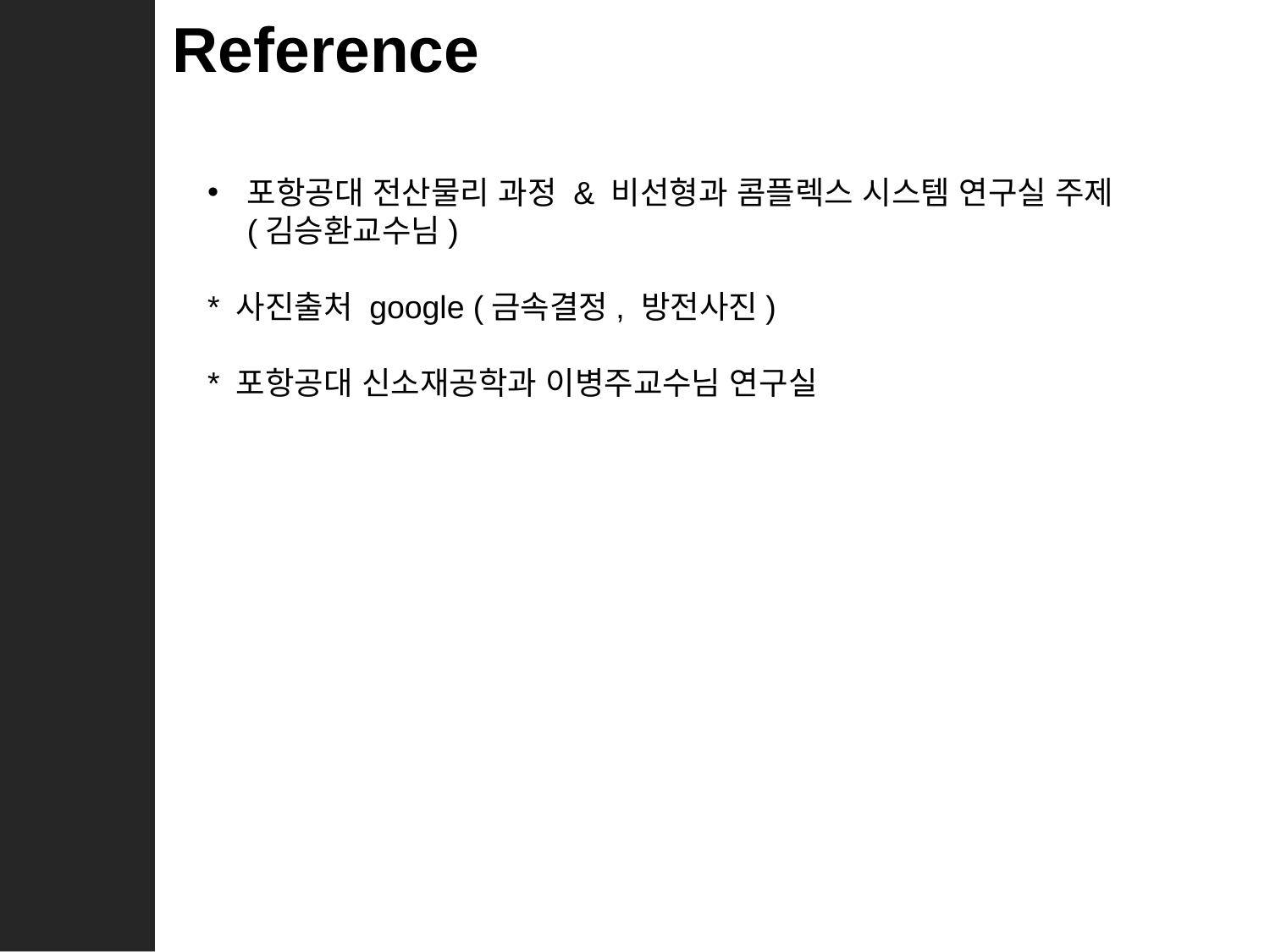

Reference
포항공대 전산물리 과정 & 비선형과 콤플렉스 시스템 연구실 주제 (김승환교수님)

* 사진출처 google (금속결정, 방전사진)

* 포항공대 신소재공학과 이병주교수님 연구실